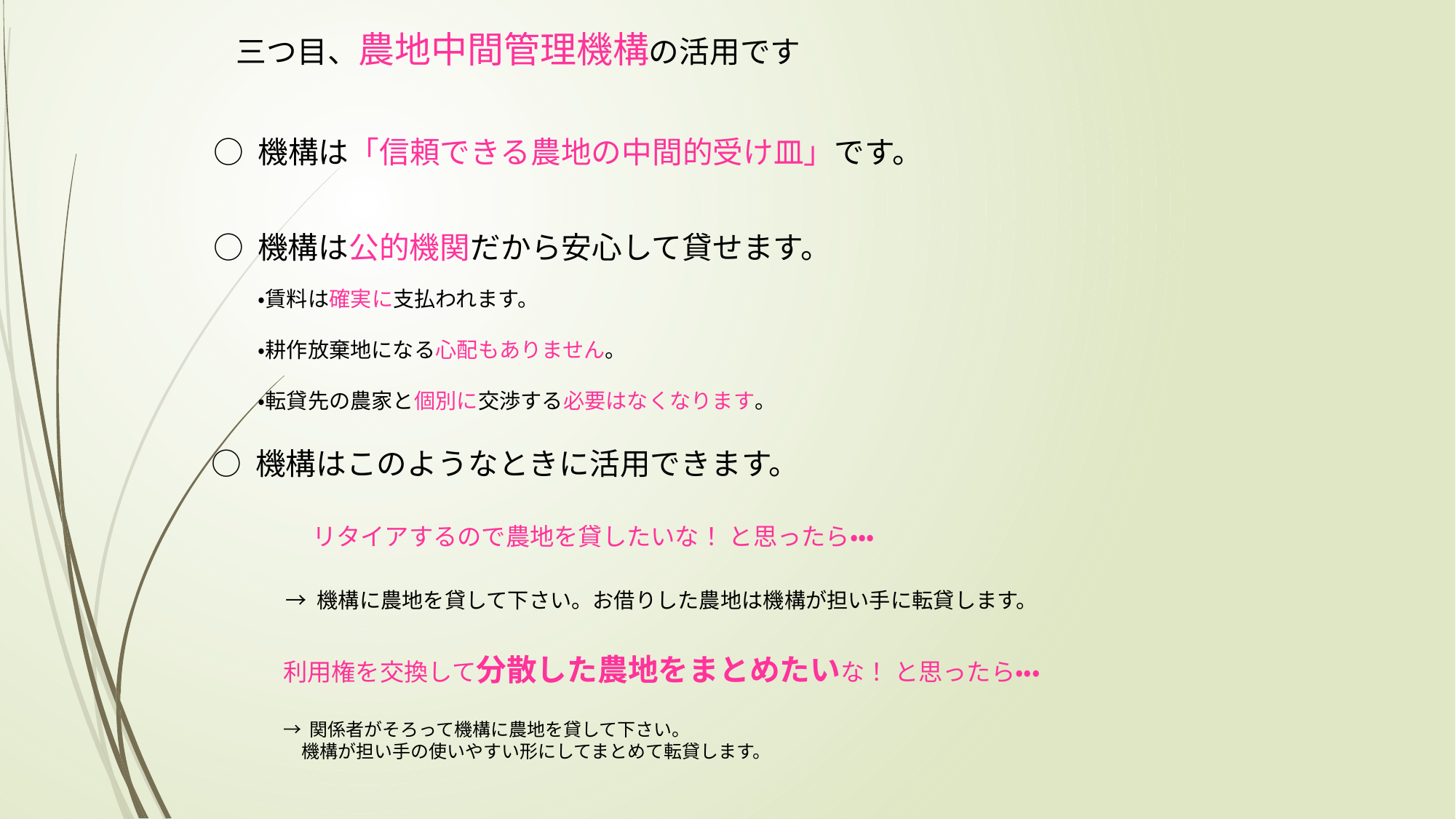

三つ目、農地中間管理機構の活用です
○ 機構は「信頼できる農地の中間的受け皿」です。
○ 機構は公的機関だから安心して貸せます。
・賃料は確実に支払われます。

・耕作放棄地になる心配もありません。

・転貸先の農家と個別に交渉する必要はなくなります。
○ 機構はこのようなときに活用できます。
リタイアするので農地を貸したいな！ と思ったら・・・
→ 機構に農地を貸して下さい。お借りした農地は機構が担い手に転貸します。
利用権を交換して分散した農地をまとめたいな！ と思ったら・・・
→ 関係者がそろって機構に農地を貸して下さい。
　機構が担い手の使いやすい形にしてまとめて転貸します。